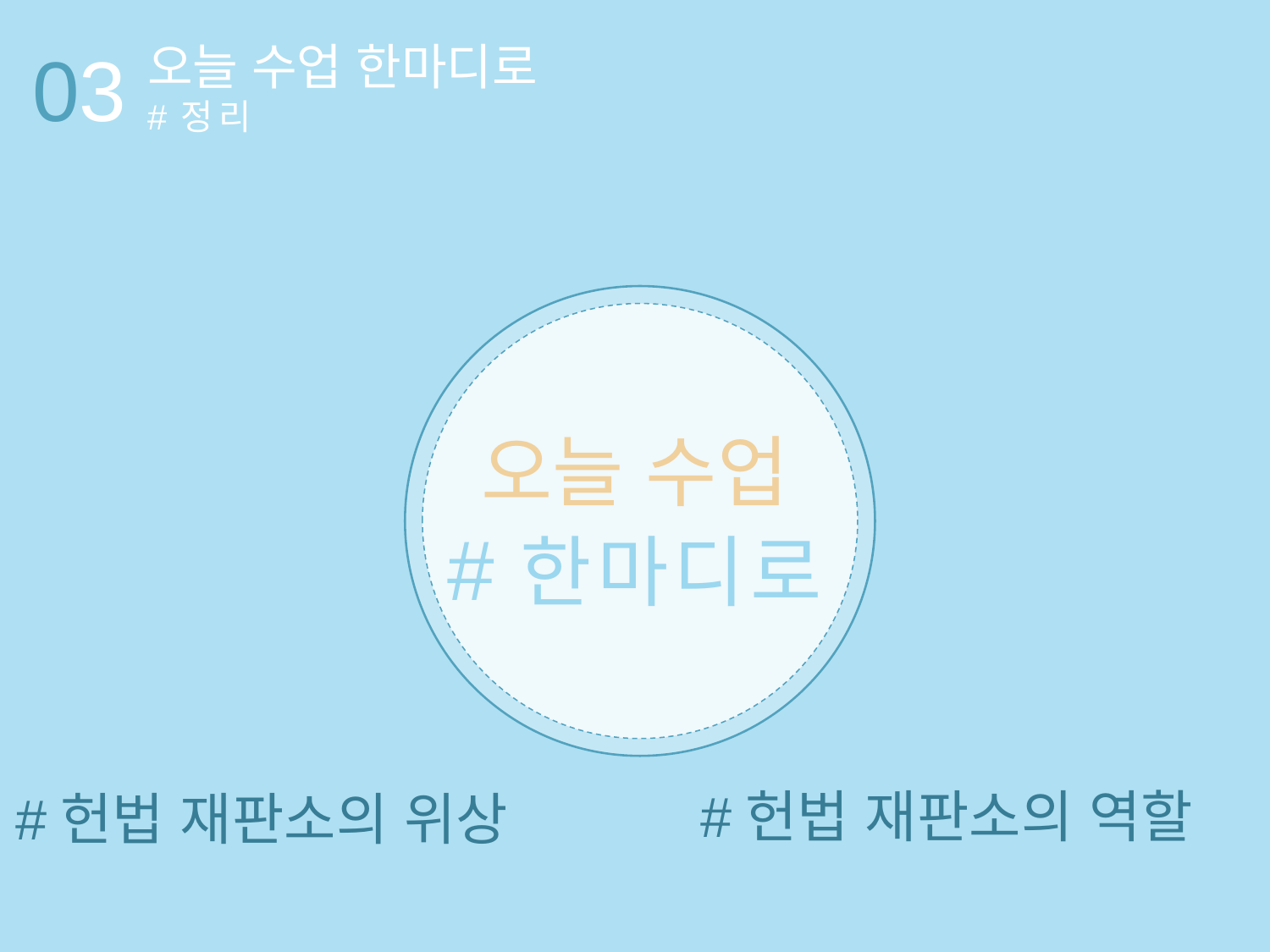

오늘 수업 한마디로
#정리

03

오늘 수업
#한마디로
#헌법 재판소의 역할
#헌법 재판소의 위상